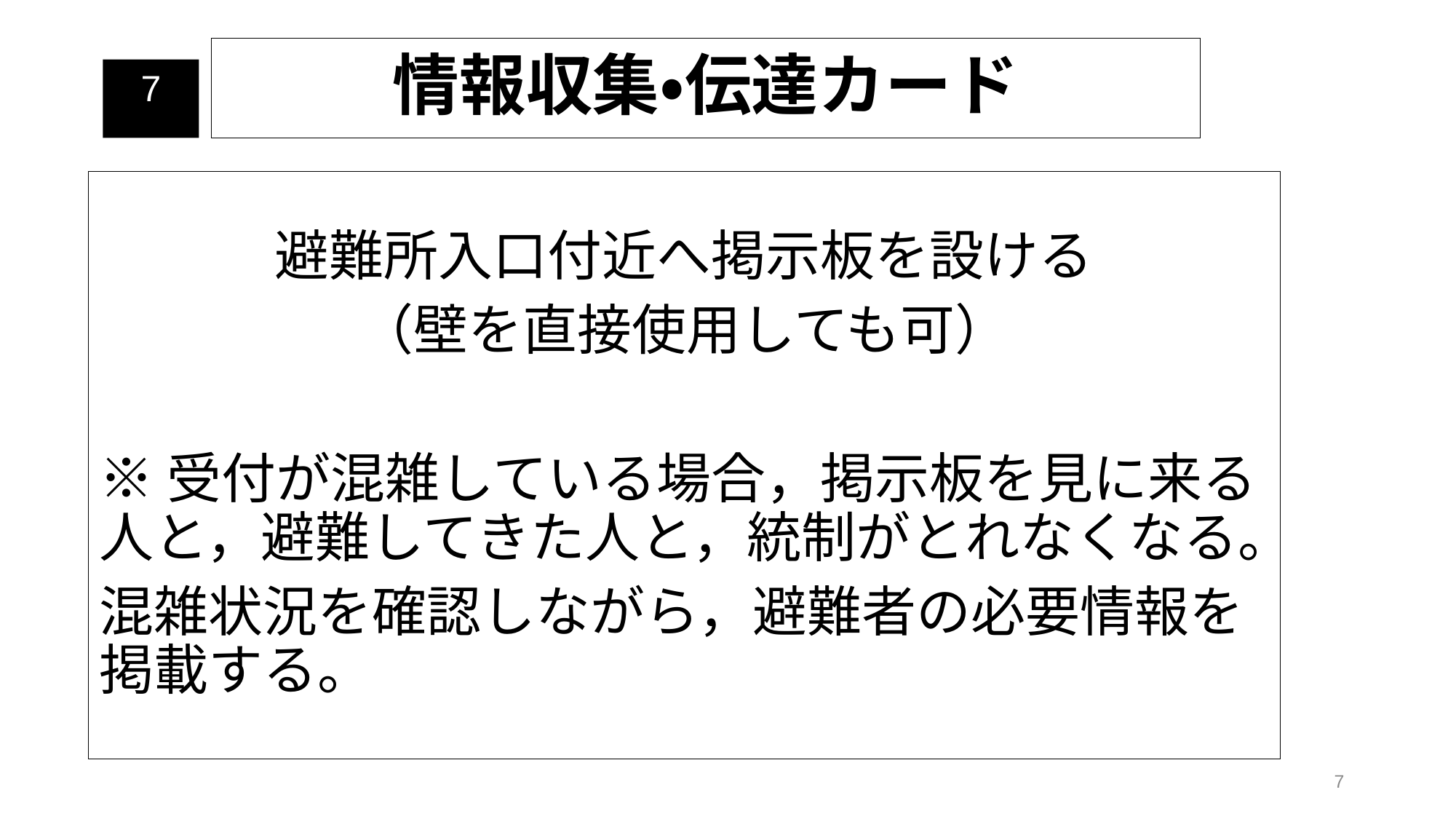

情報収集・伝達カード
7
避難所入口付近へ掲示板を設ける
（壁を直接使用しても可）

※受付が混雑している場合，掲示板を見に来る人と，避難してきた人と，統制がとれなくなる。
混雑状況を確認しながら，避難者の必要情報を掲載する。

7